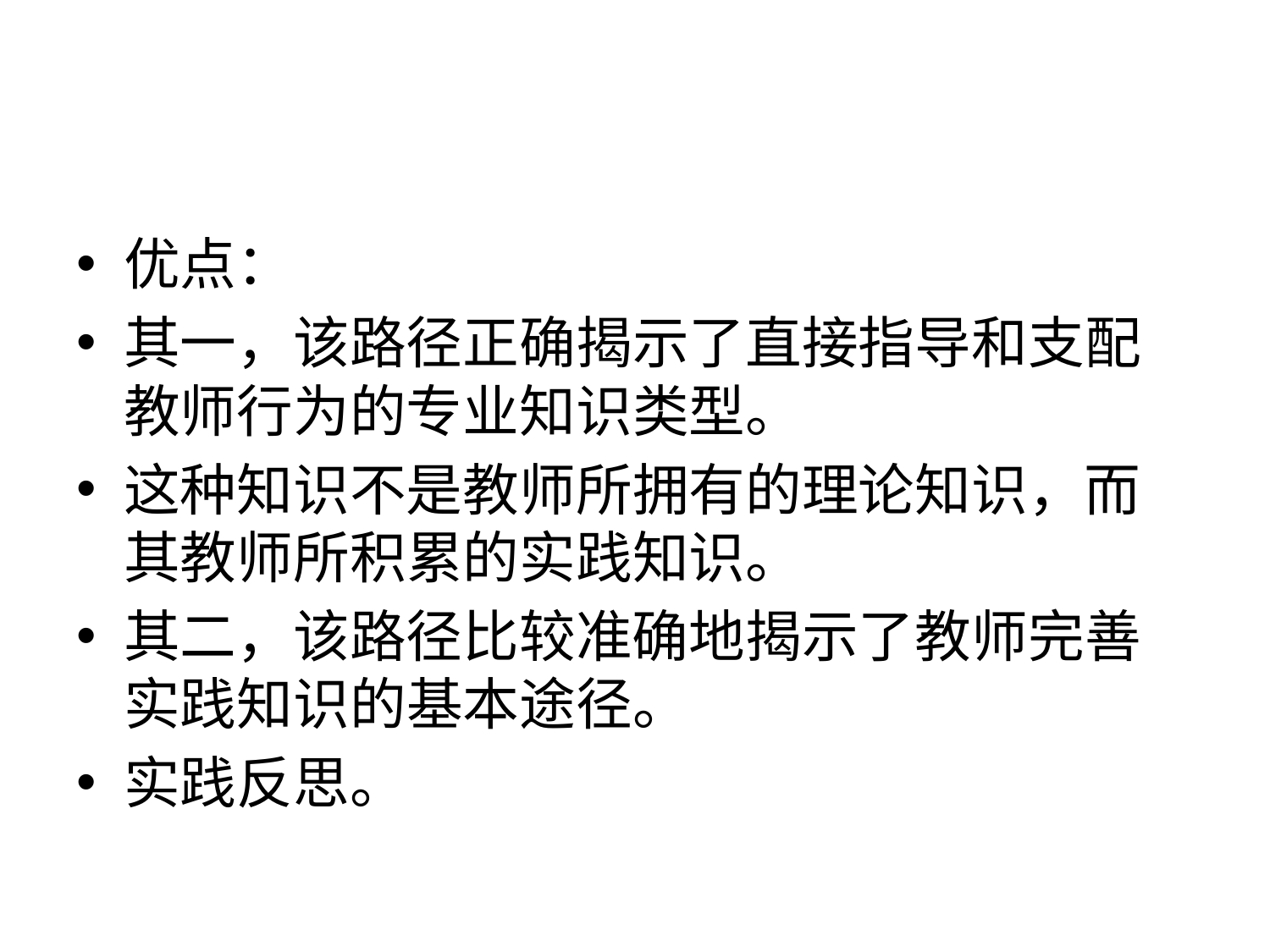

#
优点：
其一，该路径正确揭示了直接指导和支配教师行为的专业知识类型。
这种知识不是教师所拥有的理论知识，而其教师所积累的实践知识。
其二，该路径比较准确地揭示了教师完善实践知识的基本途径。
实践反思。